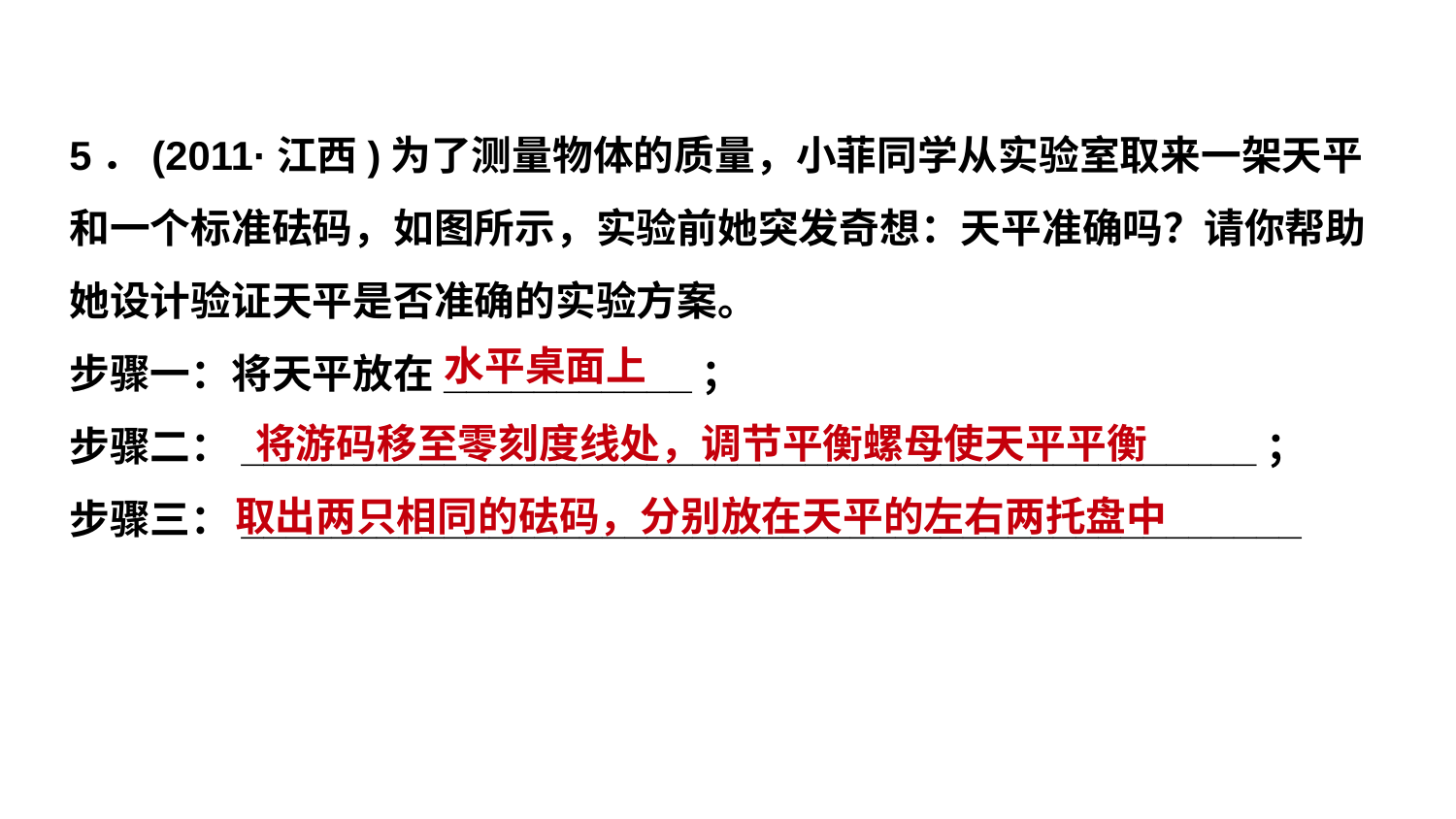

5．(2011·江西)为了测量物体的质量，小菲同学从实验室取来一架天平和一个标准砝码，如图所示，实验前她突发奇想：天平准确吗？请你帮助她设计验证天平是否准确的实验方案。
步骤一：将天平放在___________；
步骤二：_____________________________________________；
步骤三：_______________________________________________
水平桌面上
将游码移至零刻度线处，调节平衡螺母使天平平衡
取出两只相同的砝码，分别放在天平的左右两托盘中